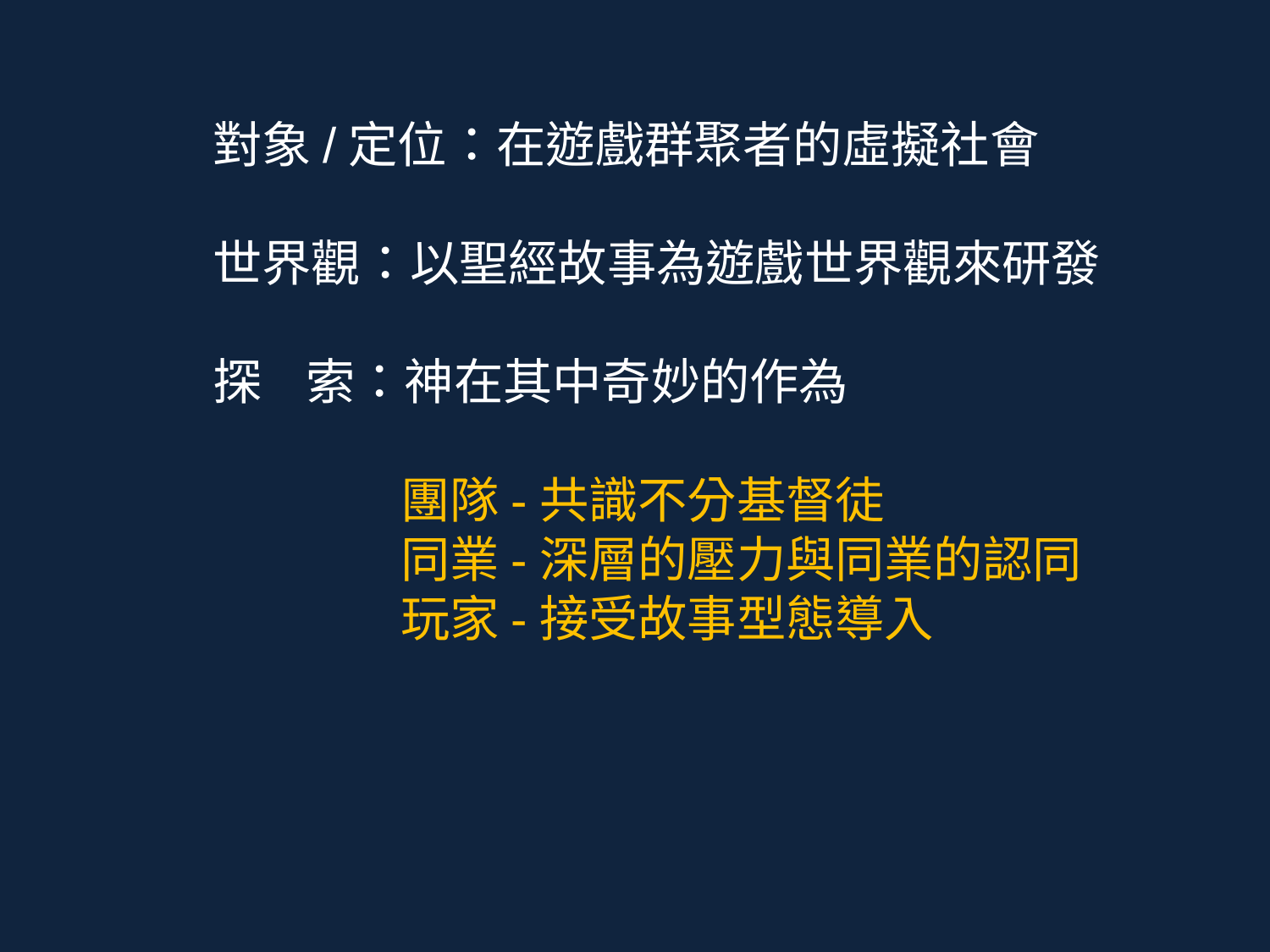

對象/定位：在遊戲群聚者的虛擬社會

世界觀：以聖經故事為遊戲世界觀來研發

探    索：神在其中奇妙的作為

                團隊-共識不分基督徒
                同業-深層的壓力與同業的認同
                玩家-接受故事型態導入